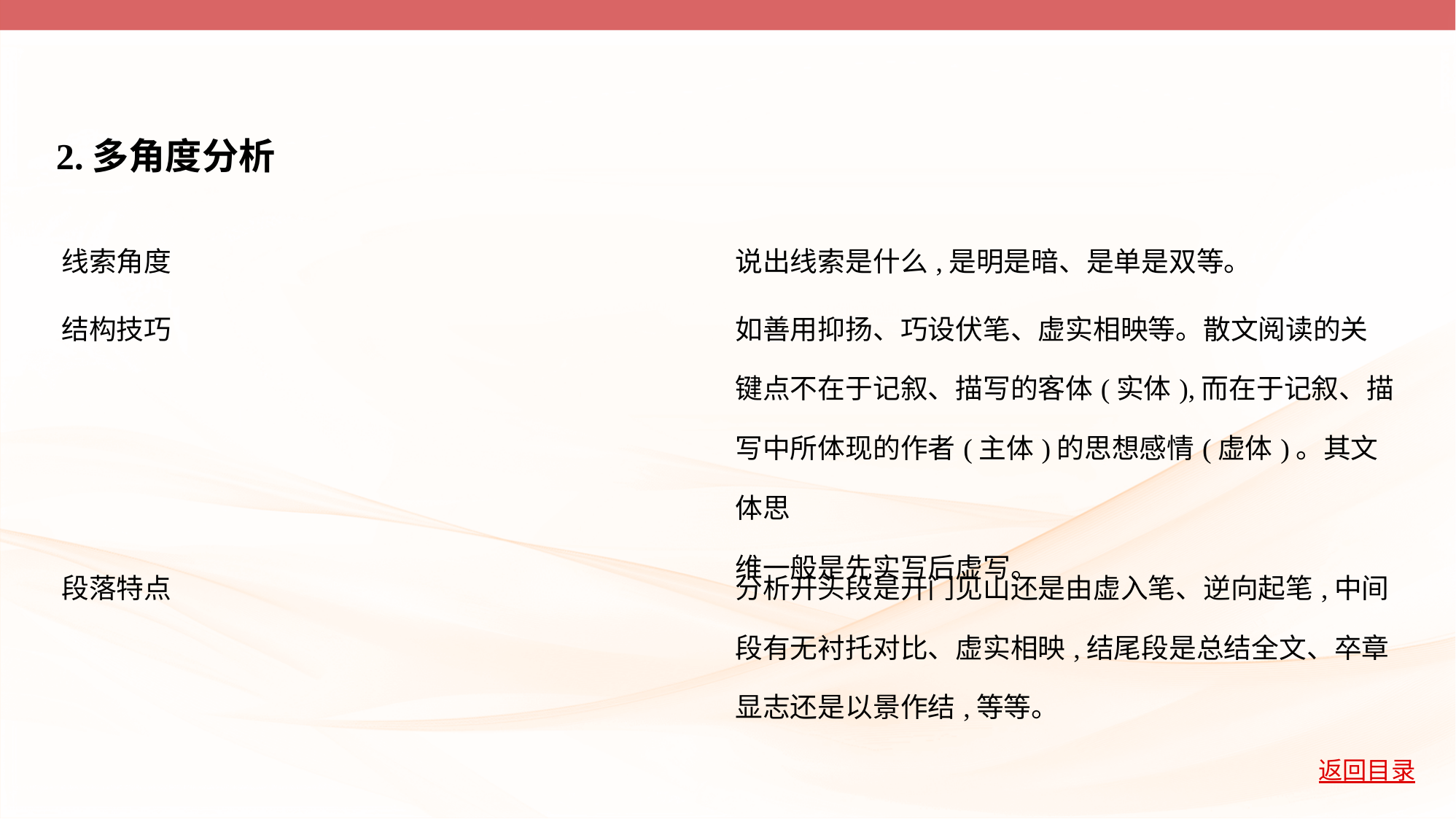

2.多角度分析
| 线索角度 | 说出线索是什么,是明是暗、是单是双等。 |
| --- | --- |
| 结构技巧 | 如善用抑扬、巧设伏笔、虚实相映等。散文阅读的关 键点不在于记叙、描写的客体(实体),而在于记叙、描 写中所体现的作者(主体)的思想感情(虚体)。其文体思 维一般是先实写后虚写。 |
| 段落特点 | 分析开头段是开门见山还是由虚入笔、逆向起笔,中间 段有无衬托对比、虚实相映,结尾段是总结全文、卒章 显志还是以景作结,等等。 |